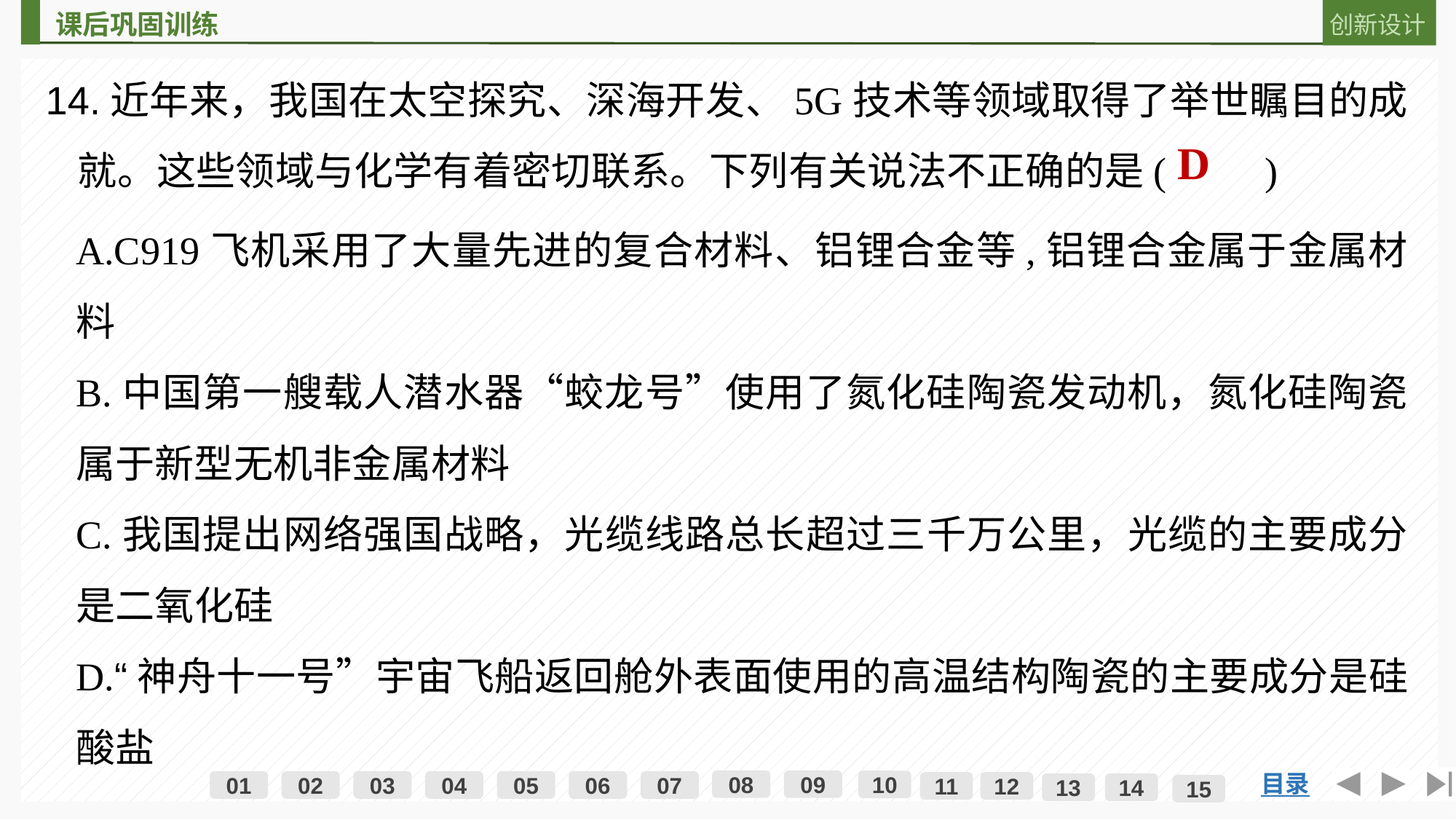

14.近年来，我国在太空探究、深海开发、5G技术等领域取得了举世瞩目的成就。这些领域与化学有着密切联系。下列有关说法不正确的是(　　)
D
A.C919飞机采用了大量先进的复合材料、铝锂合金等,铝锂合金属于金属材料
B.中国第一艘载人潜水器“蛟龙号”使用了氮化硅陶瓷发动机，氮化硅陶瓷属于新型无机非金属材料
C.我国提出网络强国战略，光缆线路总长超过三千万公里，光缆的主要成分是二氧化硅
D.“神舟十一号”宇宙飞船返回舱外表面使用的高温结构陶瓷的主要成分是硅酸盐